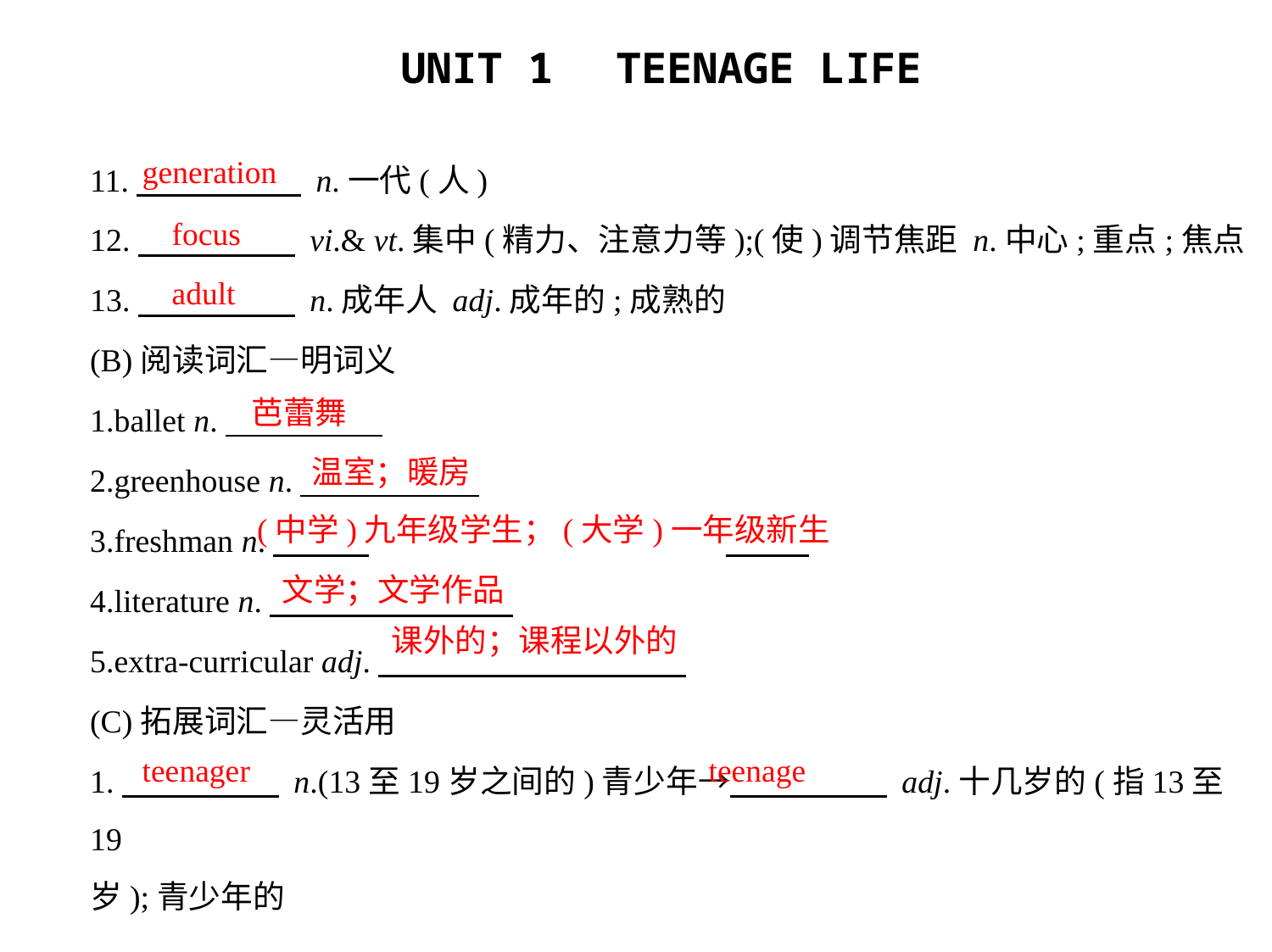

11.　　　 　     n.一代(人)
12.　　　　     vi.& vt.集中(精力、注意力等);(使)调节焦距 n.中心;重点;焦点
13.　　　　     n.成年人 adj.成年的;成熟的
(B)阅读词汇—明词义
1.ballet n.
2.greenhouse n.
3.freshman n.
4.literature n.
5.extra-curricular adj.
(C)拓展词汇—灵活用
1.　　　　     n.(13至19岁之间的)青少年→　　　　     adj.十几岁的(指13至19
岁);青少年的
generation
focus
adult
芭蕾舞
温室；暖房
(中学)九年级学生；(大学)一年级新生
文学；文学作品
课外的；课程以外的
teenager
teenage